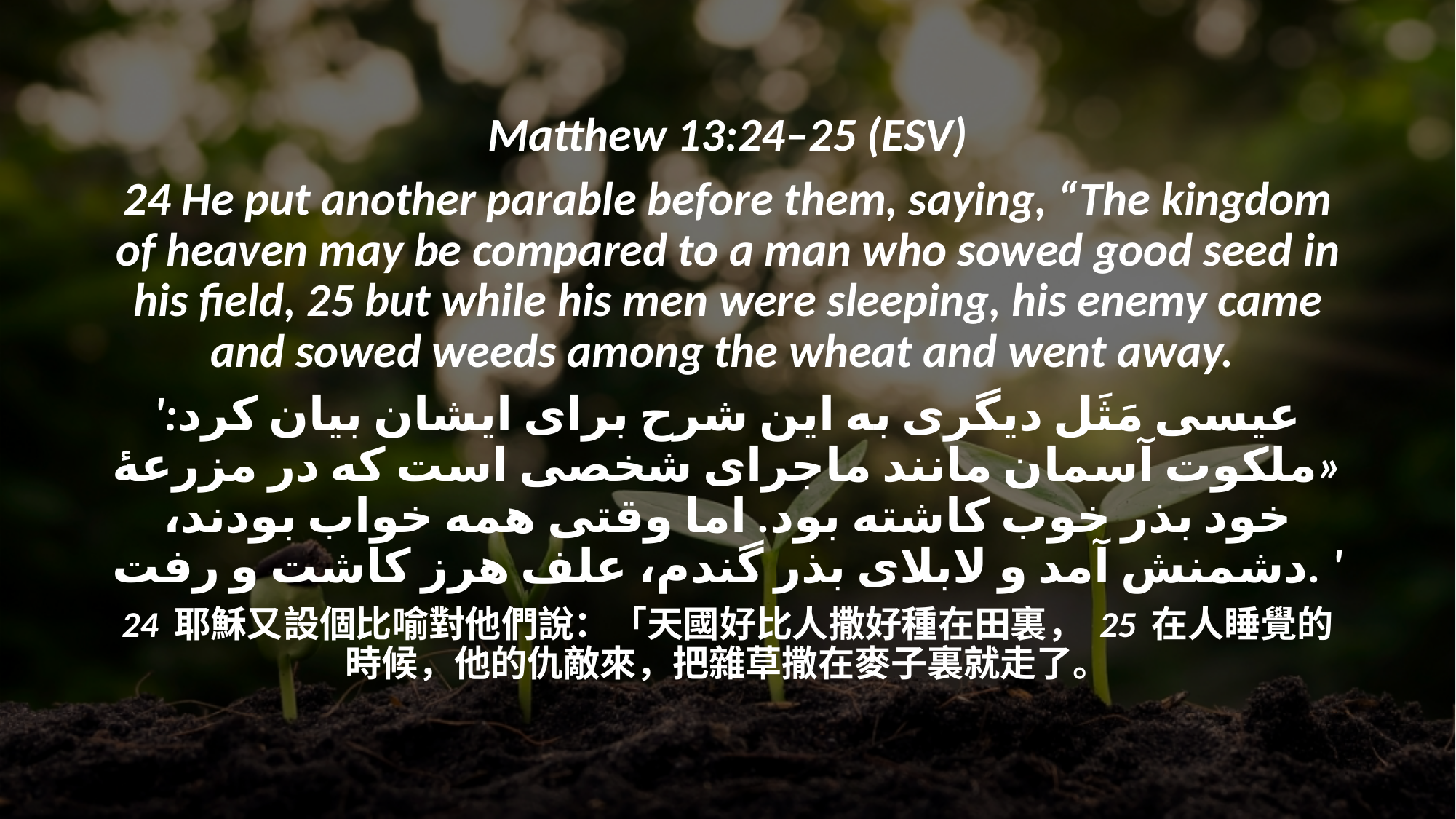

Matthew 13:24–25 (ESV)
24 He put another parable before them, saying, “The kingdom of heaven may be compared to a man who sowed good seed in his field, 25 but while his men were sleeping, his enemy came and sowed weeds among the wheat and went away.
'عیسی مَثَل دیگری به این شرح برای ایشان بیان کرد: «ملکوت آسمان مانند ماجرای شخصی است که در مزرعهٔ خود بذر خوب کاشته بود. اما وقتی همه خواب بودند، دشمنش آمد و لابلای بذر گندم، علف هرز کاشت و رفت. '
24 耶穌又設個比喻對他們說：「天國好比人撒好種在田裏， 25 在人睡覺的時候，他的仇敵來，把雜草撒在麥子裏就走了。